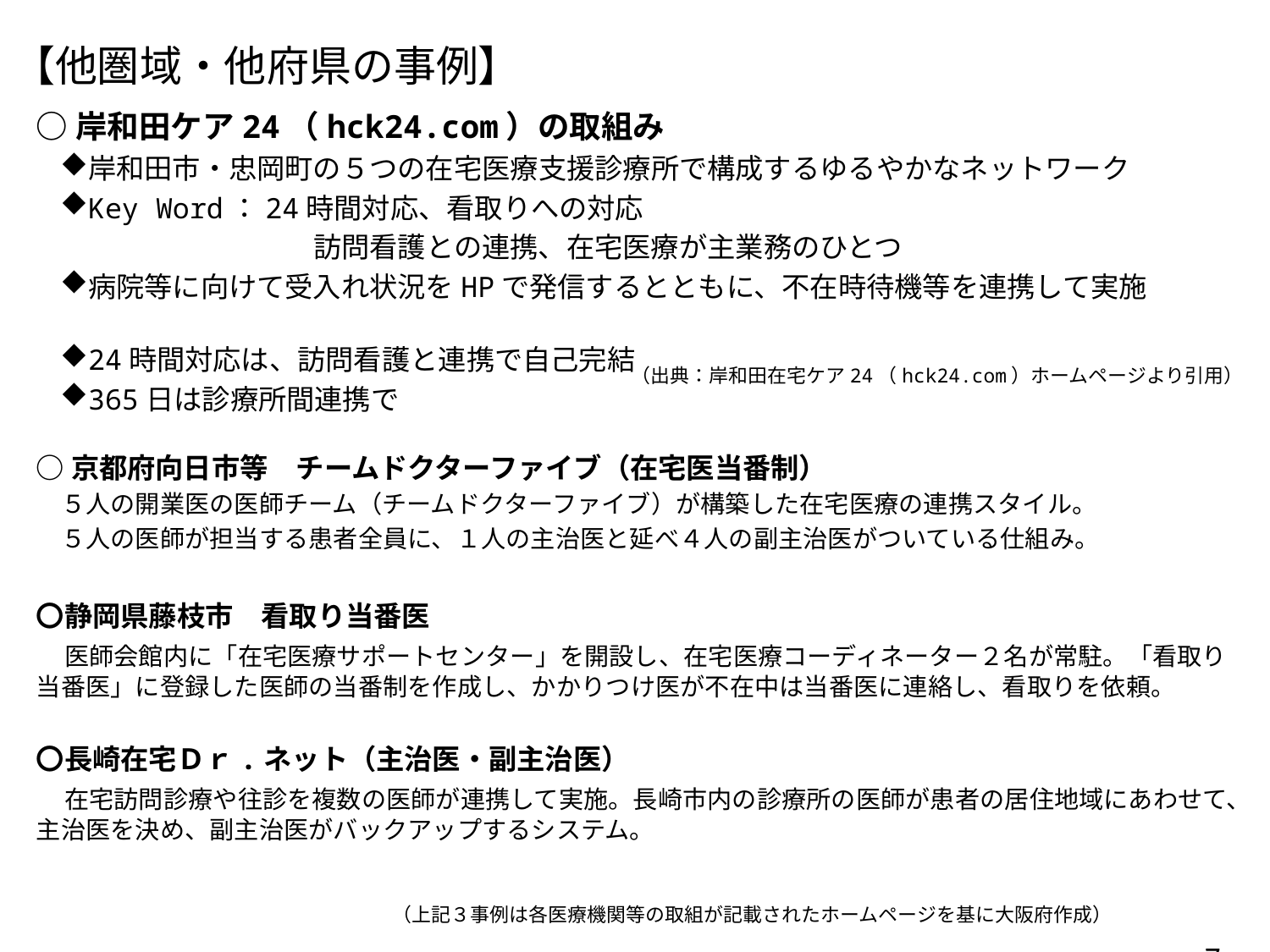

# 【他圏域・他府県の事例】
○岸和田ケア24（hck24.com）の取組み
岸和田市・忠岡町の５つの在宅医療支援診療所で構成するゆるやかなネットワーク
Key Word：24時間対応、看取りへの対応
　　　　　　　　　訪問看護との連携、在宅医療が主業務のひとつ
病院等に向けて受入れ状況をHPで発信するとともに、不在時待機等を連携して実施
24時間対応は、訪問看護と連携で自己完結
365日は診療所間連携で
（出典：岸和田在宅ケア24（hck24.com）ホームページより引用）
○京都府向日市等　チームドクターファイブ（在宅医当番制）
　５人の開業医の医師チーム（チームドクターファイブ）が構築した在宅医療の連携スタイル。
　５人の医師が担当する患者全員に、１人の主治医と延べ４人の副主治医がついている仕組み。

〇静岡県藤枝市　看取り当番医
　医師会館内に「在宅医療サポートセンター」を開設し、在宅医療コーディネーター２名が常駐。「看取り当番医」に登録した医師の当番制を作成し、かかりつけ医が不在中は当番医に連絡し、看取りを依頼。

〇長崎在宅Ｄｒ.ネット（主治医・副主治医）
　在宅訪問診療や往診を複数の医師が連携して実施。長崎市内の診療所の医師が患者の居住地域にあわせて、主治医を決め、副主治医がバックアップするシステム。
　7
（上記３事例は各医療機関等の取組が記載されたホームページを基に大阪府作成）